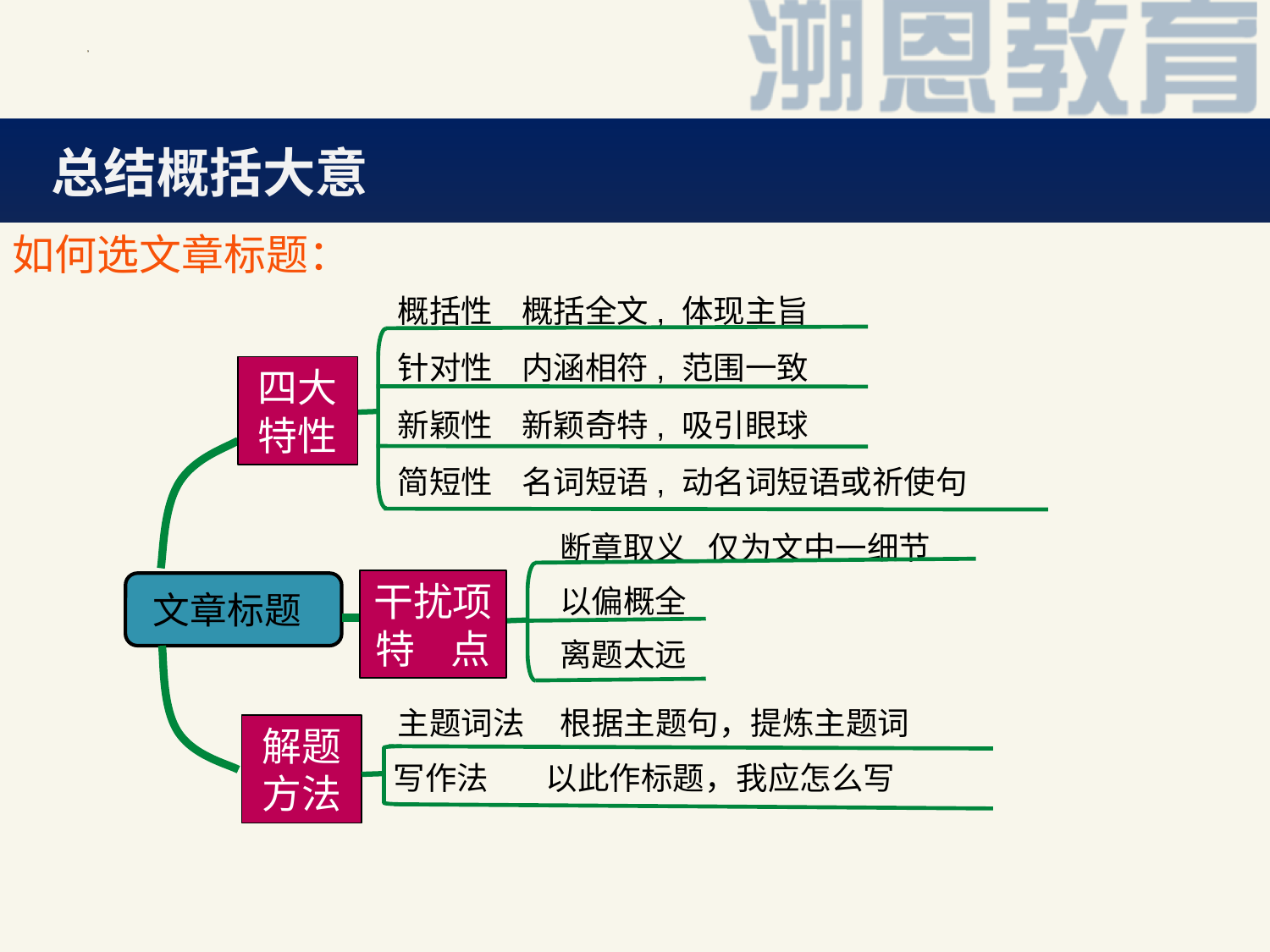

总结概括大意

如何选文章标题：
概括性    概括全文, 体现主旨
针对性    内涵相符, 范围一致
新颖性    新颖奇特, 吸引眼球
简短性    名词短语, 动名词短语或祈使句

四大特性

文章标题

断章取义   仅为文中一细节
以偏概全
离题太远

干扰项特    点

 主题词法     根据主题句，提炼主题词
解题方法

写作法        以此作标题，我应怎么写